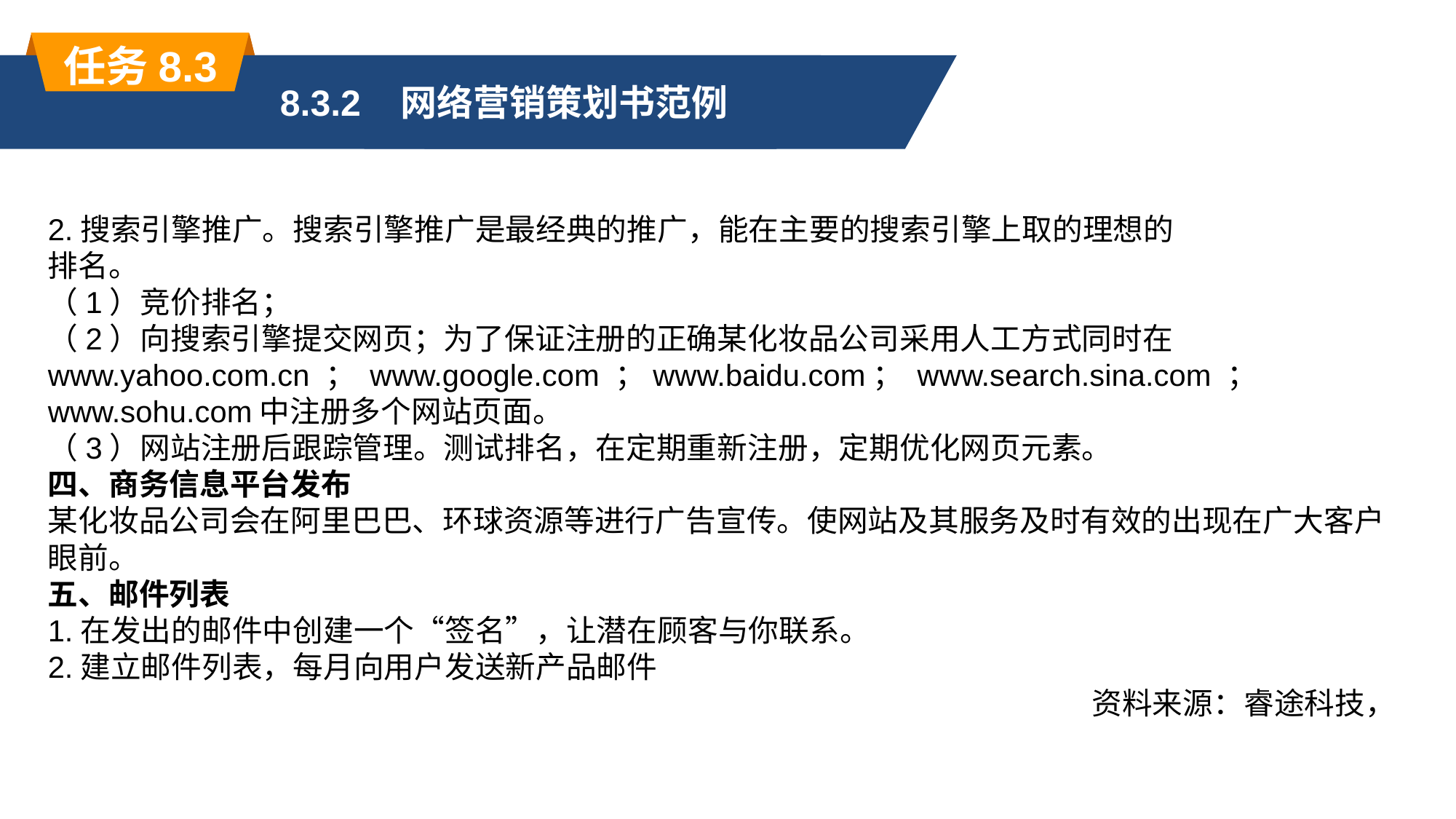

任务8.3
HUANXIANG PPT

单击此处添加标题文本内容
8.3.2   网络营销策划书范例
2.搜索引擎推广。搜索引擎推广是最经典的推广，能在主要的搜索引擎上取的理想的
排名。
（1）竞价排名；
（2）向搜索引擎提交网页；为了保证注册的正确某化妆品公司采用人工方式同时在www.yahoo.com.cn ； www.google.com ；www.baidu.com； www.search.sina.com ； www.sohu.com中注册多个网站页面。
（3）网站注册后跟踪管理。测试排名，在定期重新注册，定期优化网页元素。
四、商务信息平台发布
某化妆品公司会在阿里巴巴、环球资源等进行广告宣传。使网站及其服务及时有效的出现在广大客户眼前。
五、邮件列表
1.在发出的邮件中创建一个“签名”，让潜在顾客与你联系。
2.建立邮件列表，每月向用户发送新产品邮件
资料来源：睿途科技，